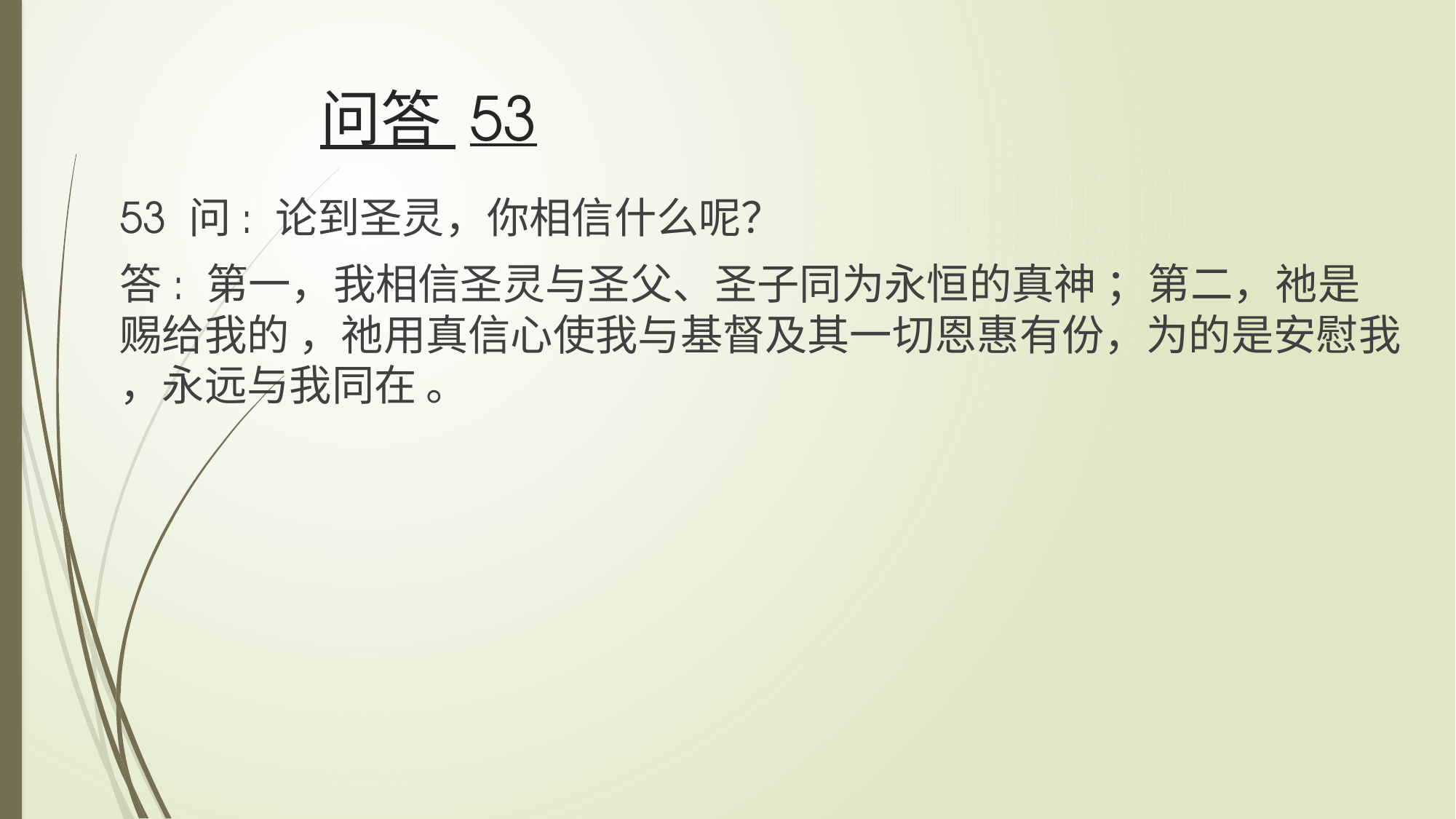

# 问答 53
53 问: 论到圣灵，你相信什么呢？
答: 第一，我相信圣灵与圣父、圣子同为永恒的真神 ；第二，祂是赐给我的 ，祂用真信心使我与基督及其一切恩惠有份，为的是安慰我 ，永远与我同在 。